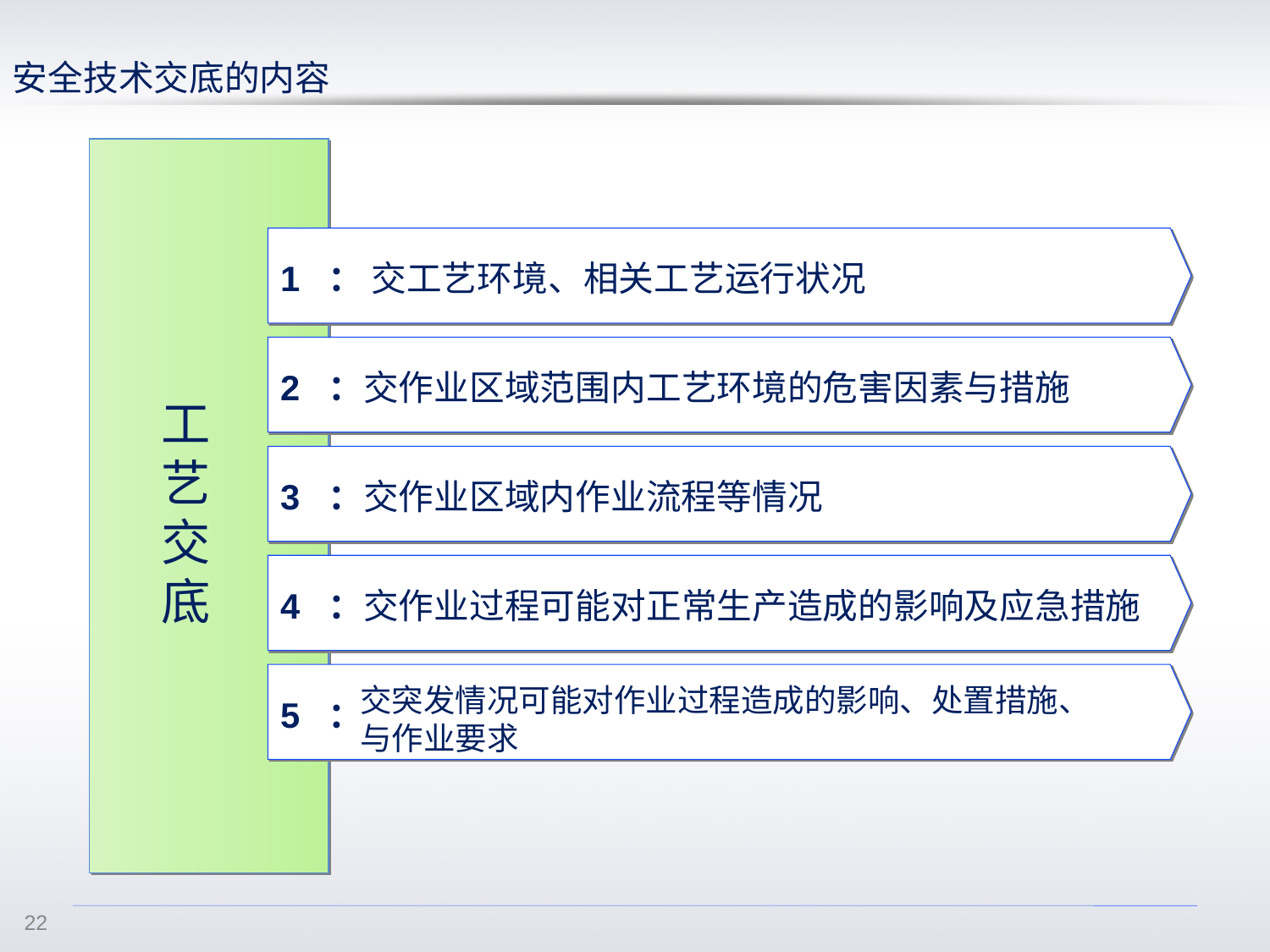

安全技术交底的内容

工
艺
交
底
1  ： 交工艺环境、相关工艺运行状况
2  ：交作业区域范围内工艺环境的危害因素与措施
3  ：交作业区域内作业流程等情况
4  ：交作业过程可能对正常生产造成的影响及应急措施
5  ：
交突发情况可能对作业过程造成的影响、处置措施、与作业要求
22
22